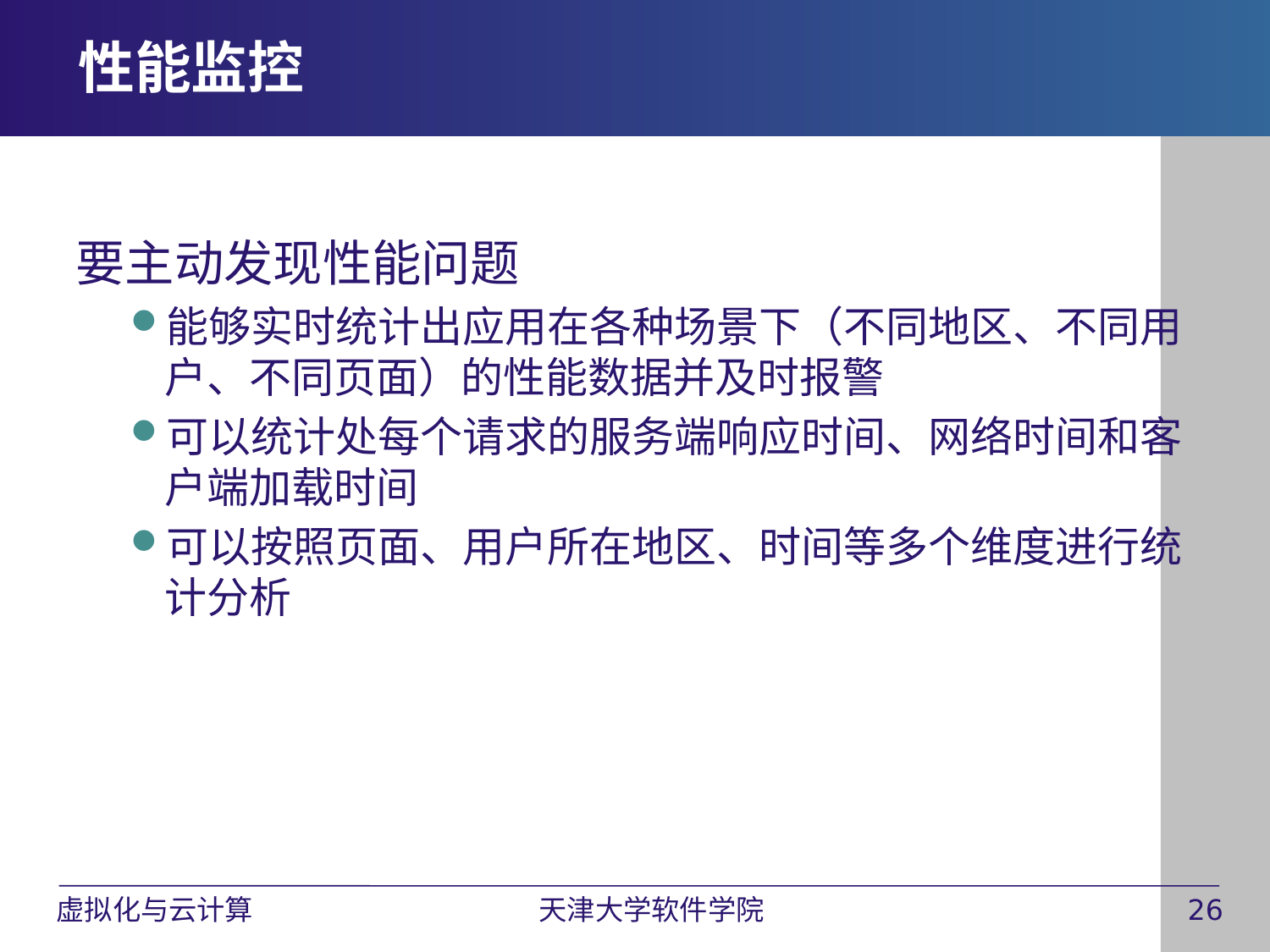

# 性能监控
要主动发现性能问题
能够实时统计出应用在各种场景下（不同地区、不同用户、不同页面）的性能数据并及时报警
可以统计处每个请求的服务端响应时间、网络时间和客户端加载时间
可以按照页面、用户所在地区、时间等多个维度进行统计分析